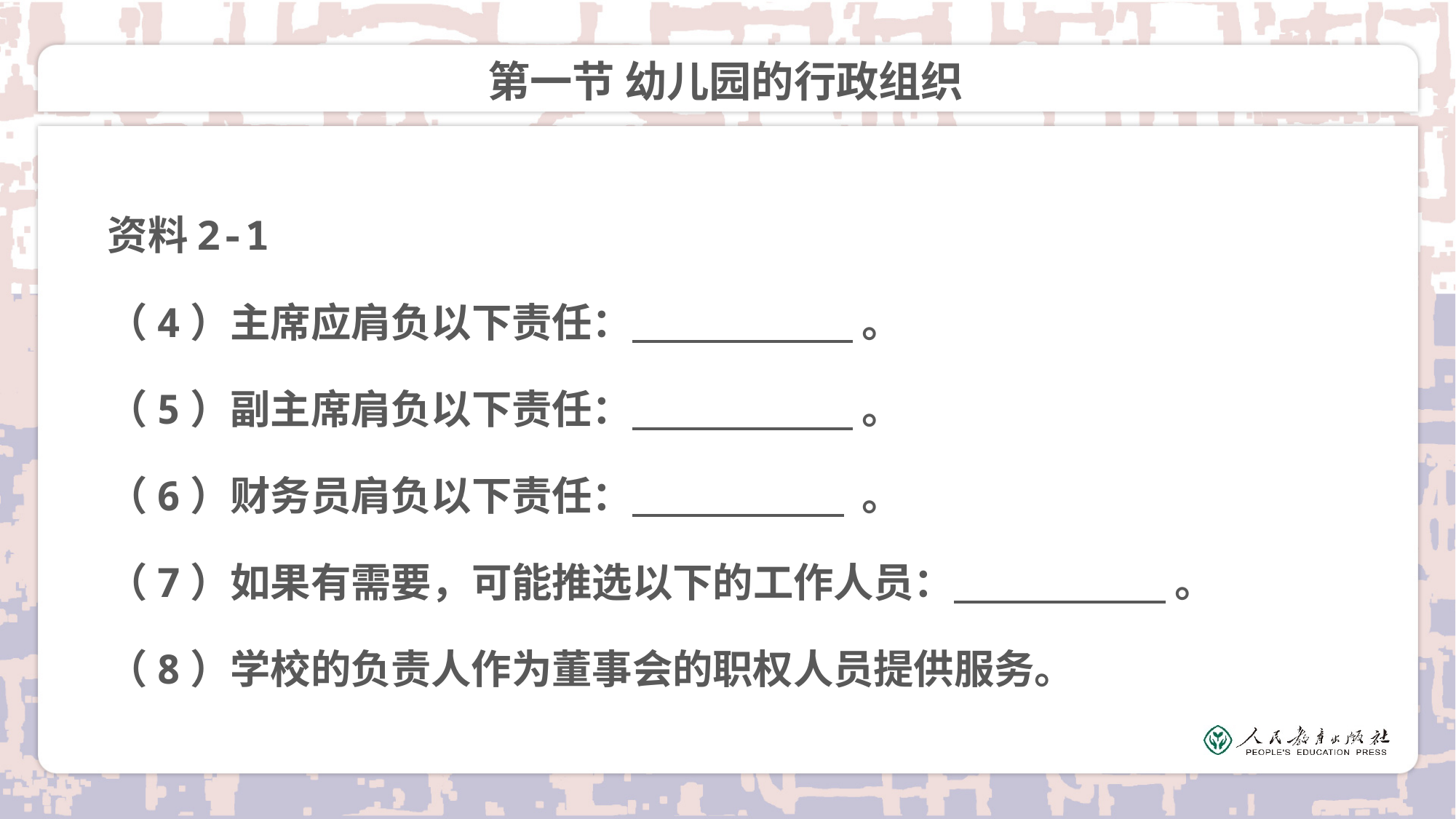

# 第一节 幼儿园的行政组织
资料2-1
（4）主席应肩负以下责任：　　　            。
（5）副主席肩负以下责任：　　　            。
（6）财务员肩负以下责任：　　　            。
（7）如果有需要，可能推选以下的工作人员：　　　           。
（8）学校的负责人作为董事会的职权人员提供服务。